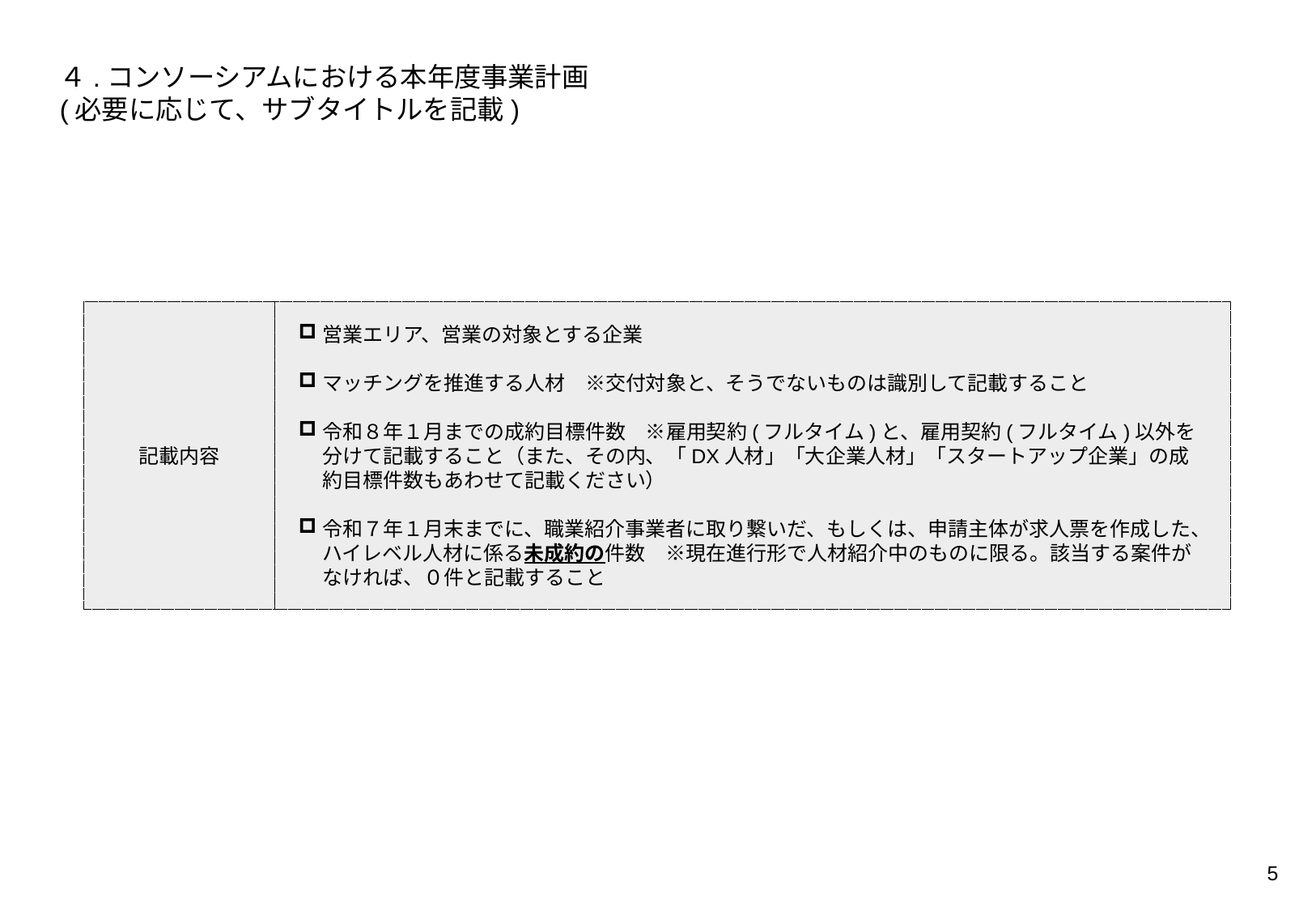

４.コンソーシアムにおける本年度事業計画
(必要に応じて、サブタイトルを記載)
記載内容
営業エリア、営業の対象とする企業

マッチングを推進する人材　※交付対象と、そうでないものは識別して記載すること

令和８年１月までの成約目標件数　※雇用契約(フルタイム)と、雇用契約(フルタイム)以外を分けて記載すること（また、その内、「DX人材」「大企業人材」「スタートアップ企業」の成約目標件数もあわせて記載ください）

令和７年１月末までに、職業紹介事業者に取り繋いだ、もしくは、申請主体が求人票を作成した、ハイレベル人材に係る未成約の件数　※現在進行形で人材紹介中のものに限る。該当する案件がなければ、０件と記載すること
5